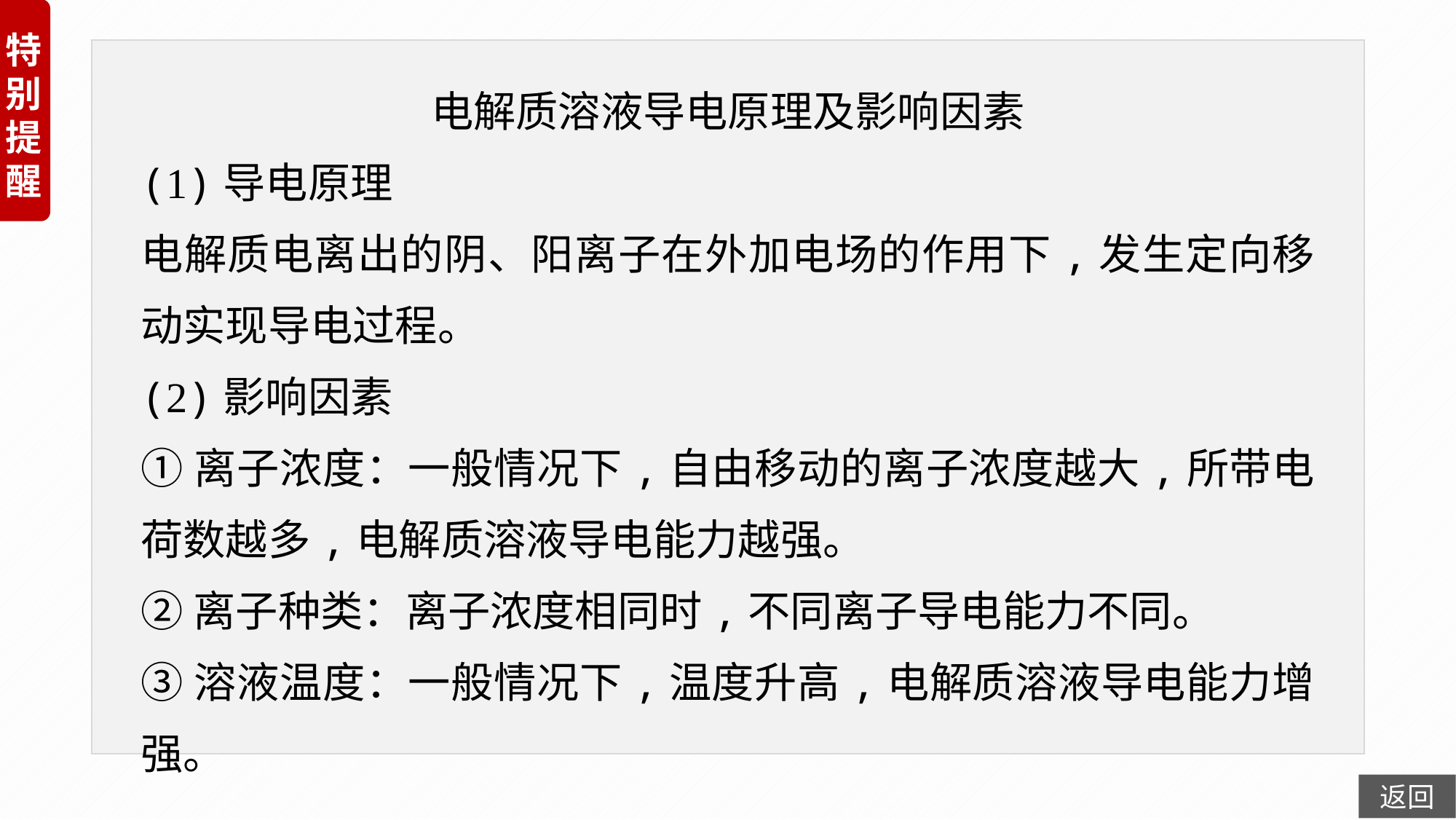

电解质溶液导电原理及影响因素
(1)导电原理
电解质电离出的阴、阳离子在外加电场的作用下,发生定向移动实现导电过程。
(2)影响因素
①离子浓度：一般情况下,自由移动的离子浓度越大,所带电荷数越多,电解质溶液导电能力越强。
②离子种类：离子浓度相同时,不同离子导电能力不同。
③溶液温度：一般情况下,温度升高,电解质溶液导电能力增强。
返回